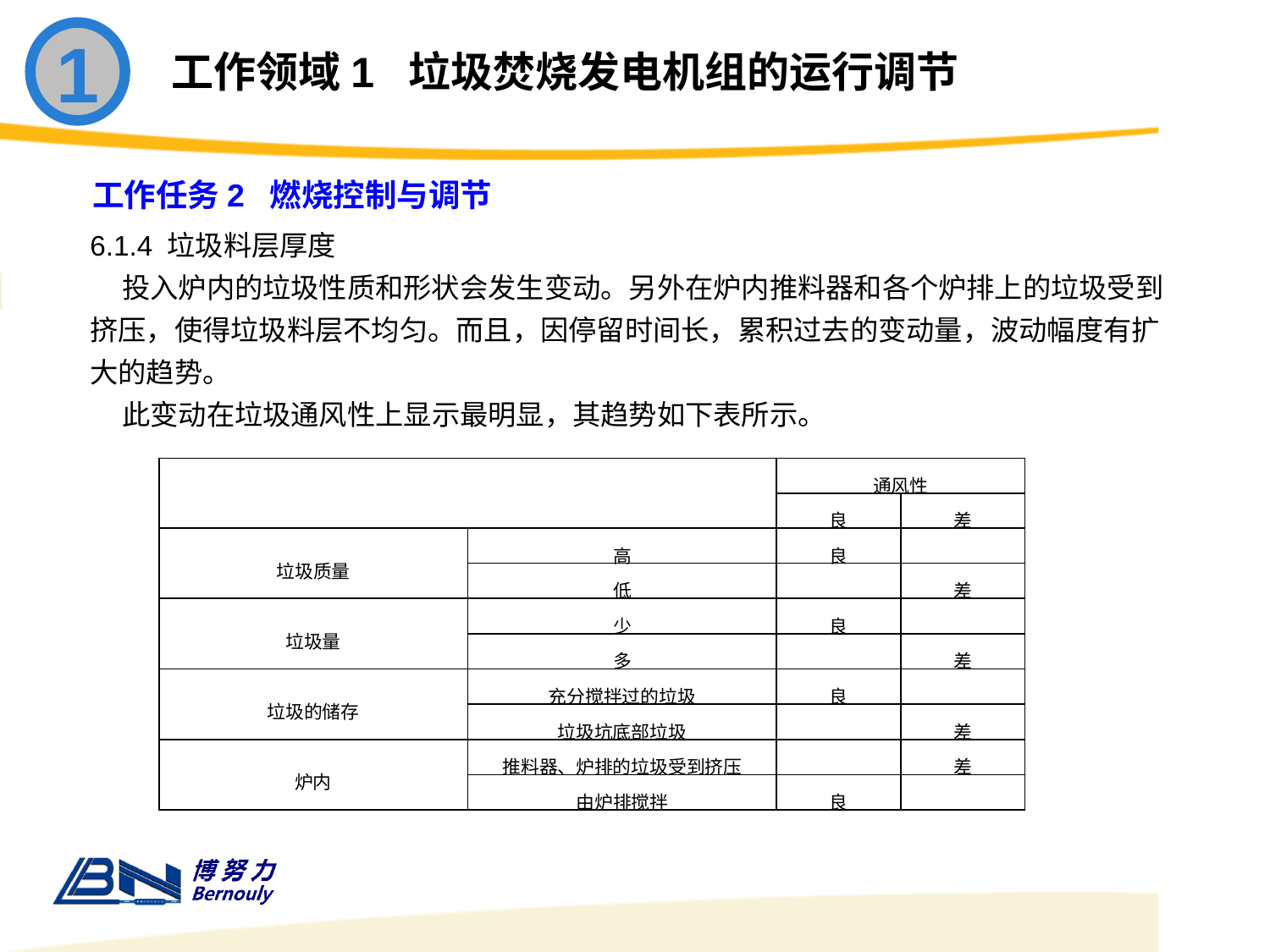

1
工作领域1  垃圾焚烧发电机组的运行调节
工作任务2  燃烧控制与调节
6.1.4 垃圾料层厚度
    投入炉内的垃圾性质和形状会发生变动。另外在炉内推料器和各个炉排上的垃圾受到挤压，使得垃圾料层不均匀。而且，因停留时间长，累积过去的变动量，波动幅度有扩大的趋势。
    此变动在垃圾通风性上显示最明显，其趋势如下表所示。
|  |  | 通风性 |  |
| --- | --- | --- | --- |
|  |  | 良 | 差 |
| 垃圾质量 | 高 | 良 |  |
|  | 低 |  | 差 |
| 垃圾量 | 少 | 良 |  |
|  | 多 |  | 差 |
| 垃圾的储存 | 充分搅拌过的垃圾 | 良 |  |
|  | 垃圾坑底部垃圾 |  | 差 |
| 炉内 | 推料器、炉排的垃圾受到挤压 |  | 差 |
|  | 由炉排搅拌 | 良 |  |